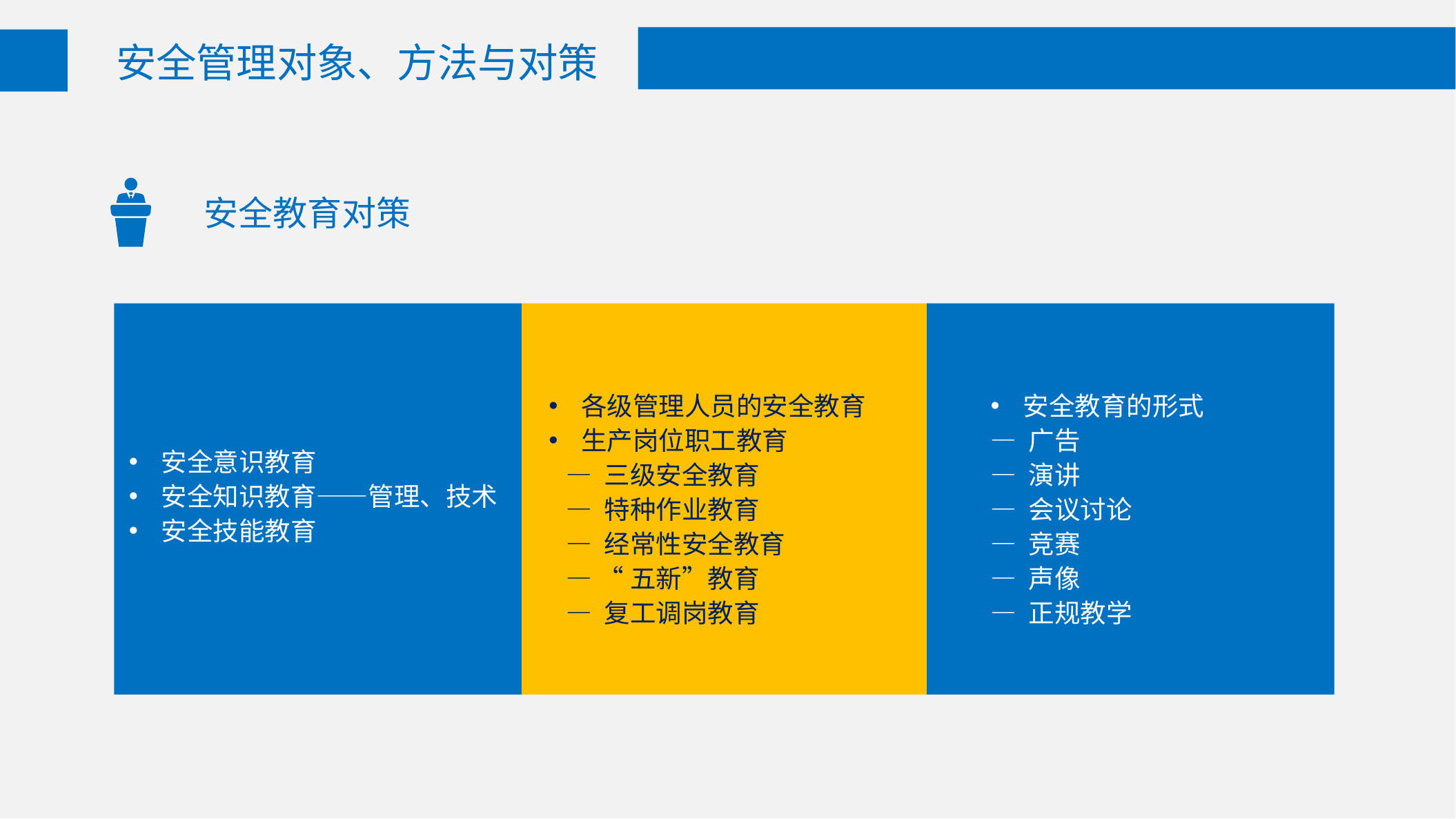

安全管理对象、方法与对策

安全教育对策

各级管理人员的安全教育
生产岗位职工教育
   — 三级安全教育
   — 特种作业教育
   — 经常性安全教育
   — “五新”教育
   — 复工调岗教育
安全教育的形式
— 广告
— 演讲
— 会议讨论
— 竞赛
— 声像
— 正规教学
安全意识教育
安全知识教育——管理、技术
安全技能教育